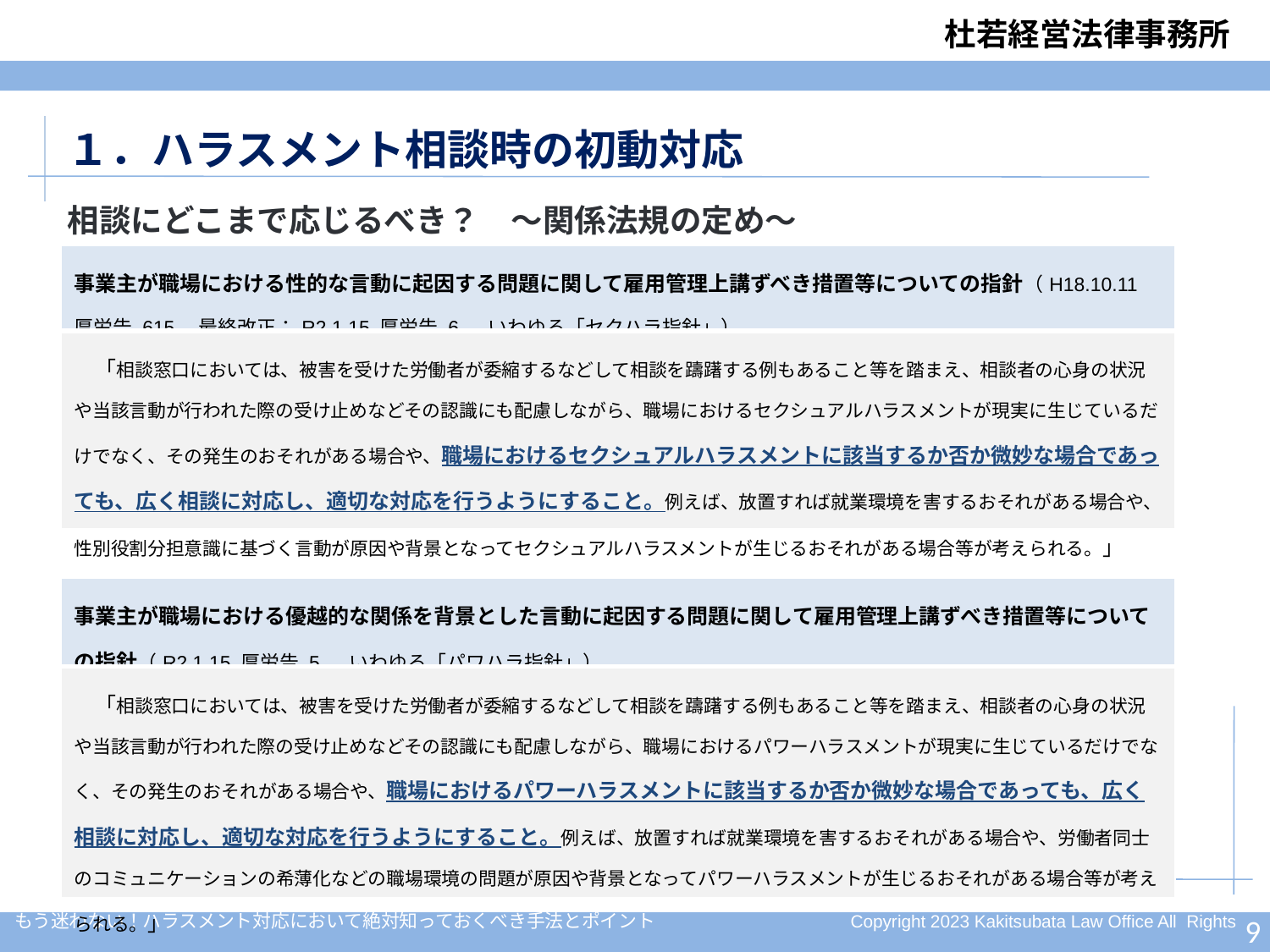

１．ハラスメント相談時の初動対応
相談にどこまで応じるべき？　～関係法規の定め～

| 事業主が職場における性的な言動に起因する問題に関して雇用管理上講ずべき措置等についての指針（H18.10.11 厚労告 615、最終改正：R2.1.15 厚労告 6 。いわゆる「セクハラ指針」） |
| --- |
| 「相談窓口においては、被害を受けた労働者が委縮するなどして相談を躊躇する例もあること等を踏まえ、相談者の心身の状況や当該言動が行われた際の受け止めなどその認識にも配慮しながら、職場におけるセクシュアルハラスメントが現実に生じているだけでなく、その発生のおそれがある場合や、職場におけるセクシュアルハラスメントに該当するか否か微妙な場合であっても、広く相談に対応し、適切な対応を行うようにすること。例えば、放置すれば就業環境を害するおそれがある場合や、性別役割分担意識に基づく言動が原因や背景となってセクシュアルハラスメントが生じるおそれがある場合等が考えられる。」 |
| 事業主が職場における優越的な関係を背景とした言動に起因する問題に関して雇用管理上講ずべき措置等についての指針（R2.1.15 厚労告 5 。いわゆる「パワハラ指針」） |
| --- |
| 「相談窓口においては、被害を受けた労働者が委縮するなどして相談を躊躇する例もあること等を踏まえ、相談者の心身の状況や当該言動が行われた際の受け止めなどその認識にも配慮しながら、職場におけるパワーハラスメントが現実に生じているだけでなく、その発生のおそれがある場合や、職場におけるパワーハラスメントに該当するか否か微妙な場合であっても、広く相談に対応し、適切な対応を行うようにすること。例えば、放置すれば就業環境を害するおそれがある場合や、労働者同士のコミュニケーションの希薄化などの職場環境の問題が原因や背景となってパワーハラスメントが生じるおそれがある場合等が考えられる。」 |
9